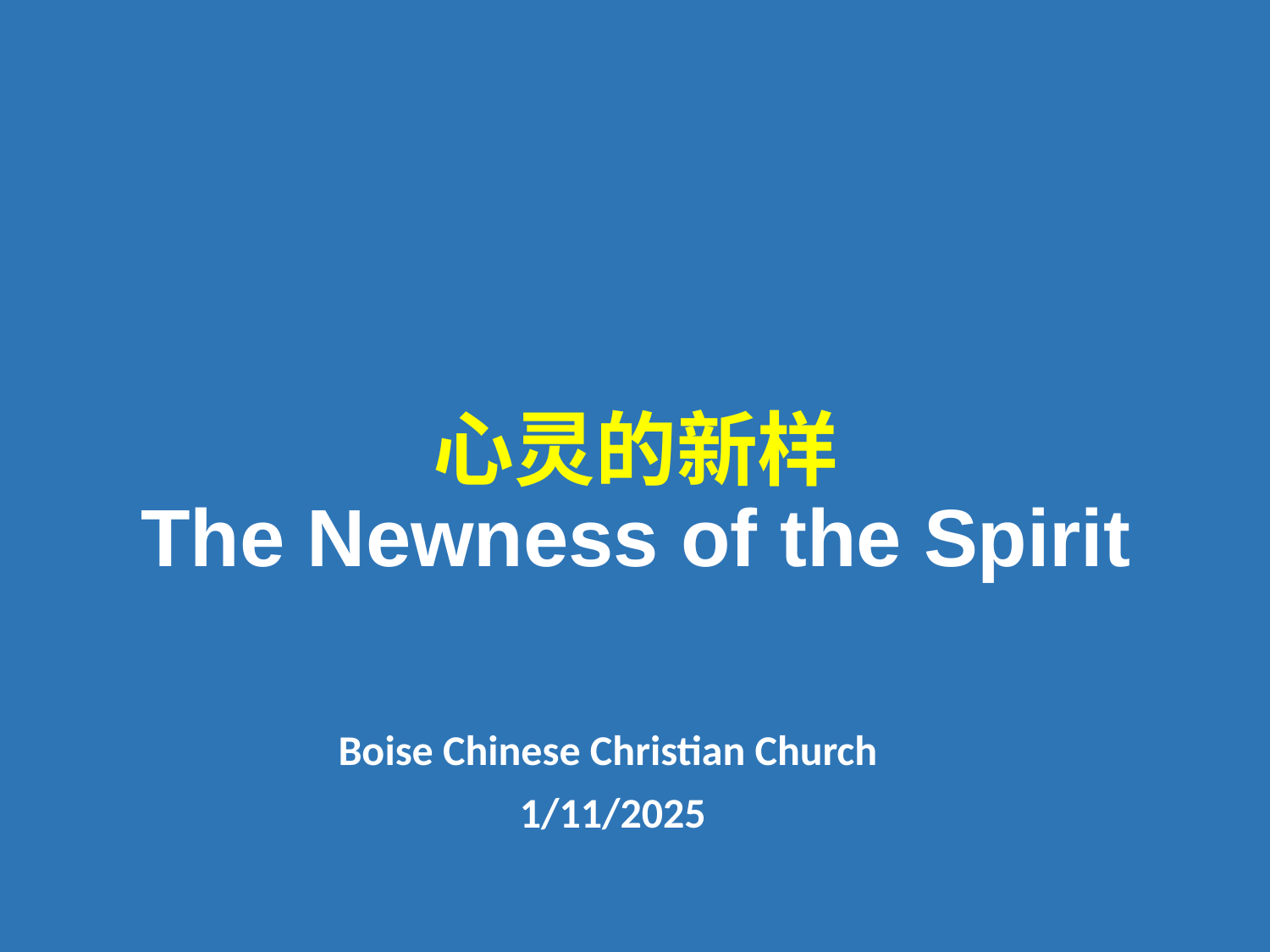

# 心灵的新样 The Newness of the Spirit
Boise Chinese Christian Church
1/11/2025